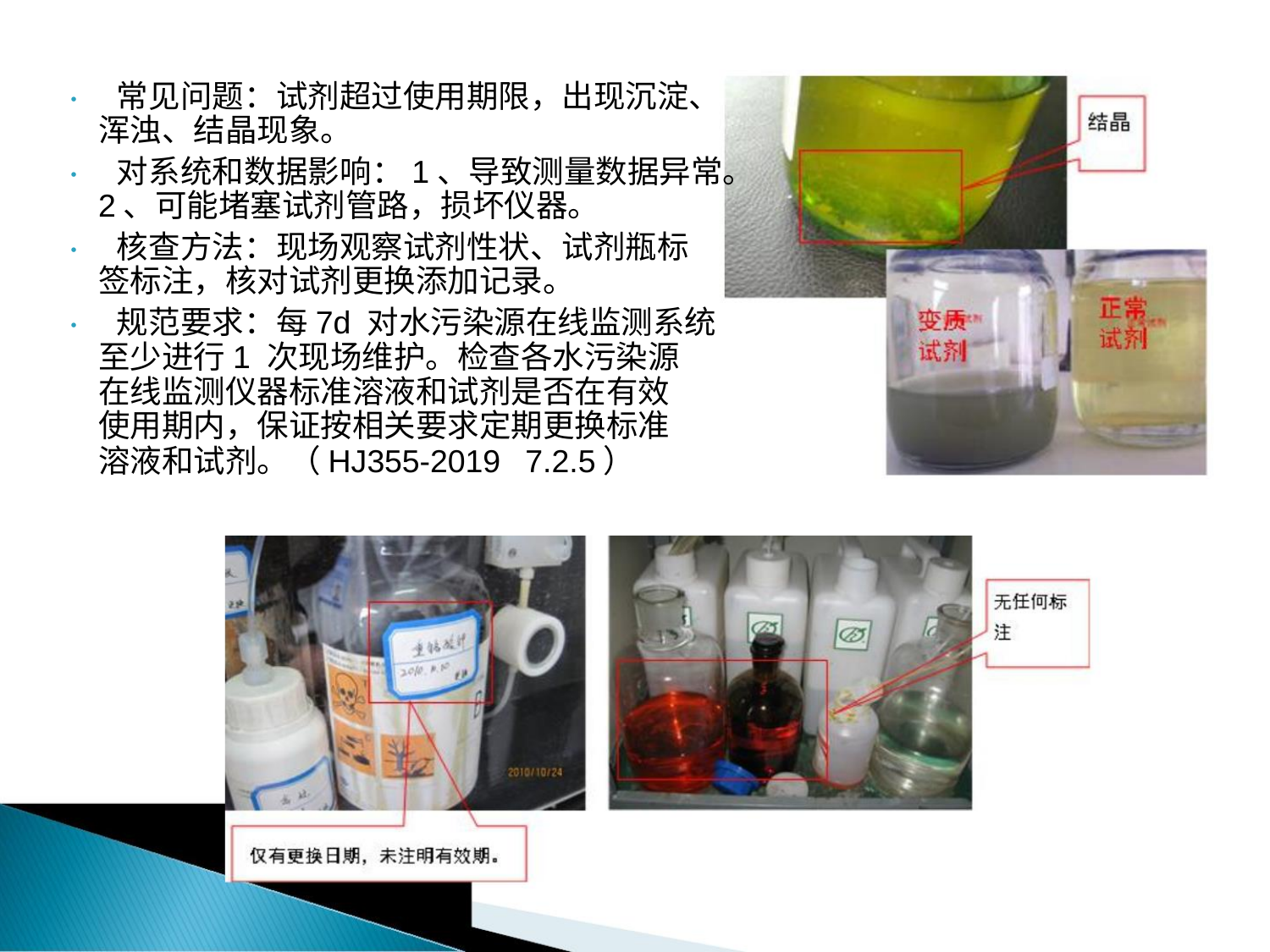

• 常见问题：试剂超过使用期限，出现沉淀、
浑浊、结晶现象。
• 对系统和数据影响：1、导致测量数据异常。
2、可能堵塞试剂管路，损坏仪器。
• 核查方法：现场观察试剂性状、试剂瓶标
签标注，核对试剂更换添加记录。
• 规范要求：每7d 对水污染源在线监测系统
至少进行1 次现场维护。检查各水污染源
在线监测仪器标准溶液和试剂是否在有效
使用期内，保证按相关要求定期更换标准
溶液和试剂。（HJ355-2019 7.2.5）